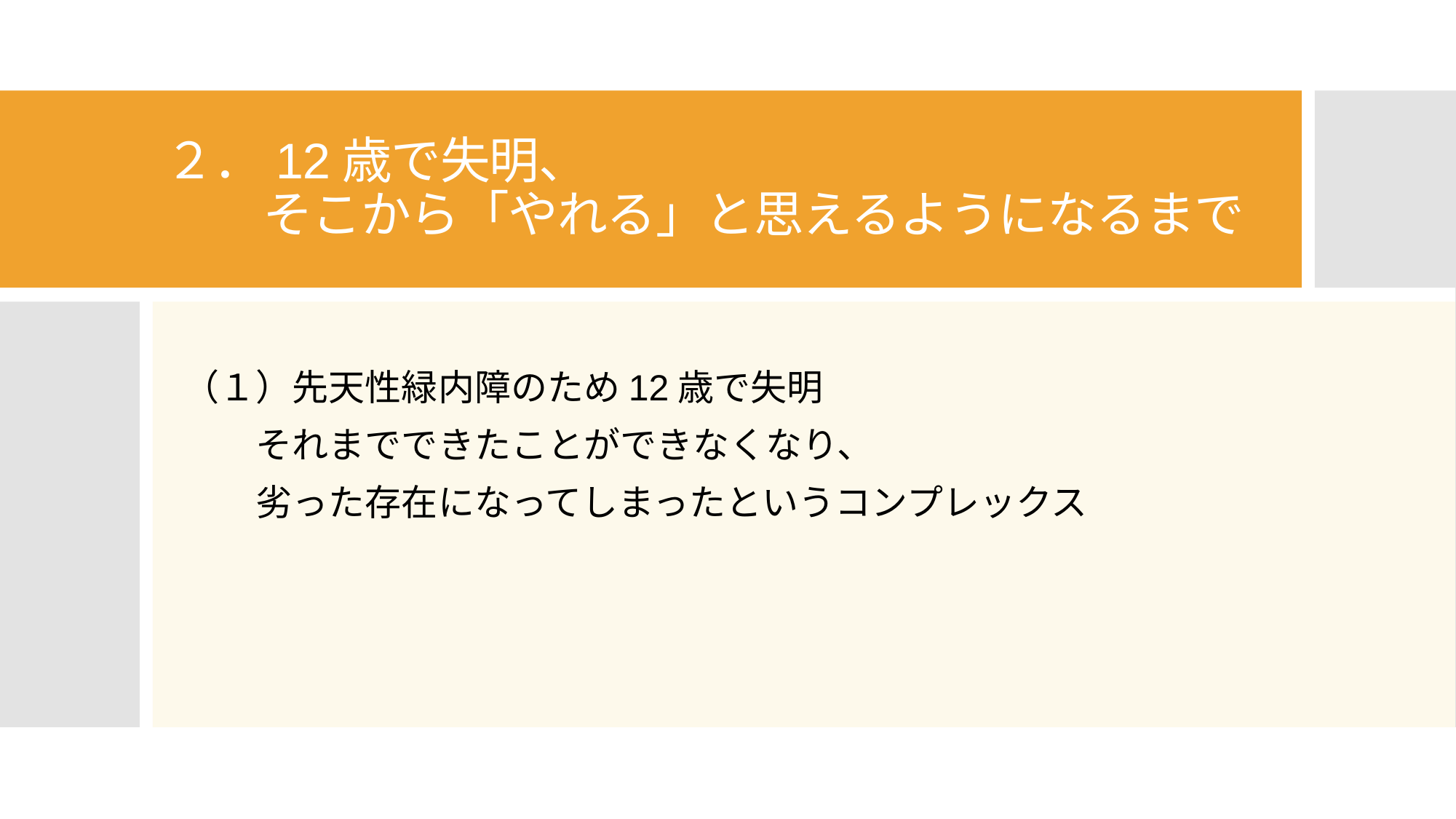

# ２．12歳で失明、 　　そこから「やれる」と思えるようになるまで

（１）先天性緑内障のため12歳で失明
　　それまでできたことができなくなり、
　　劣った存在になってしまったというコンプレックス